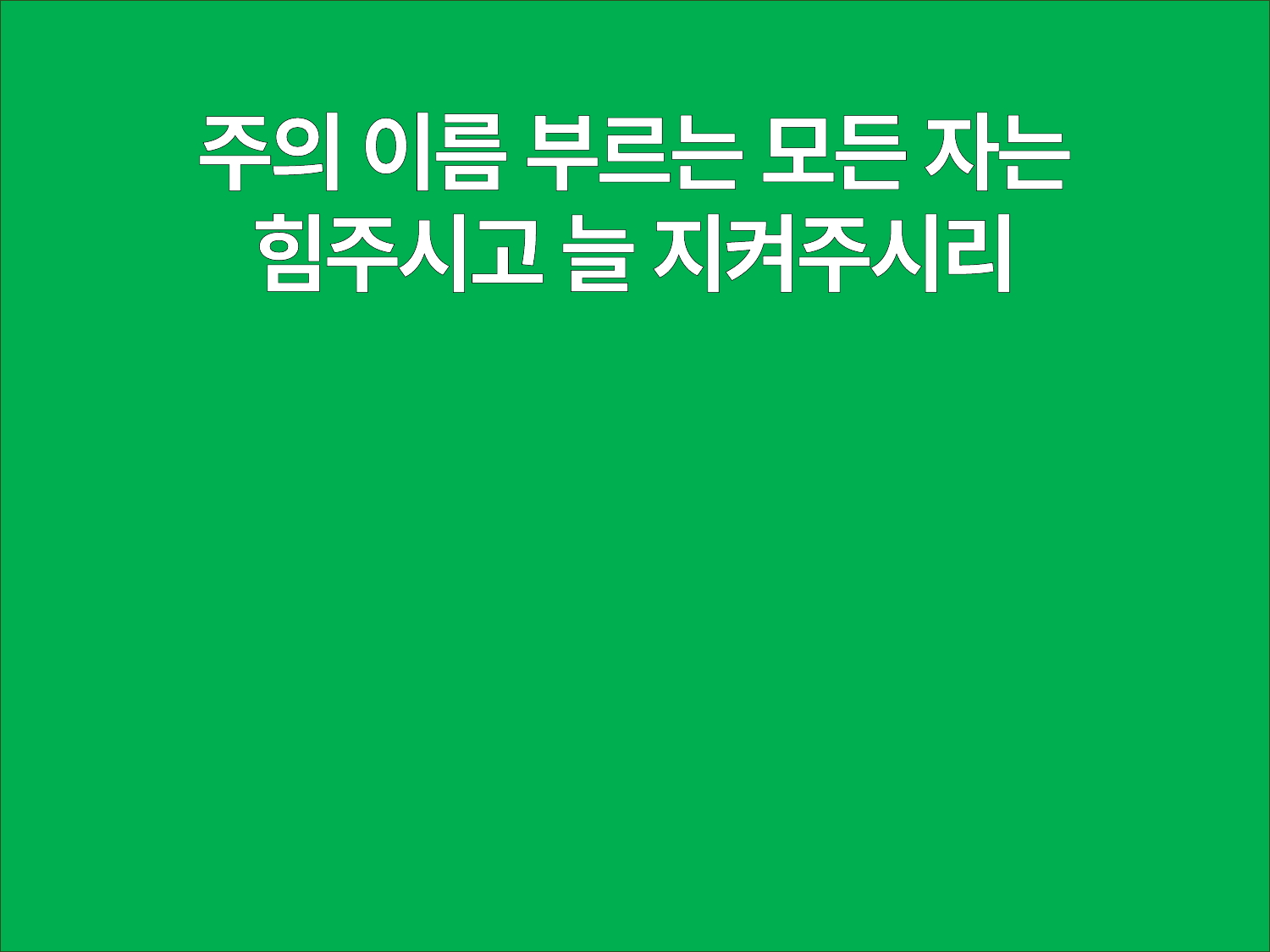

주의 이름 부르는 모든 자는
힘주시고 늘 지켜주시리